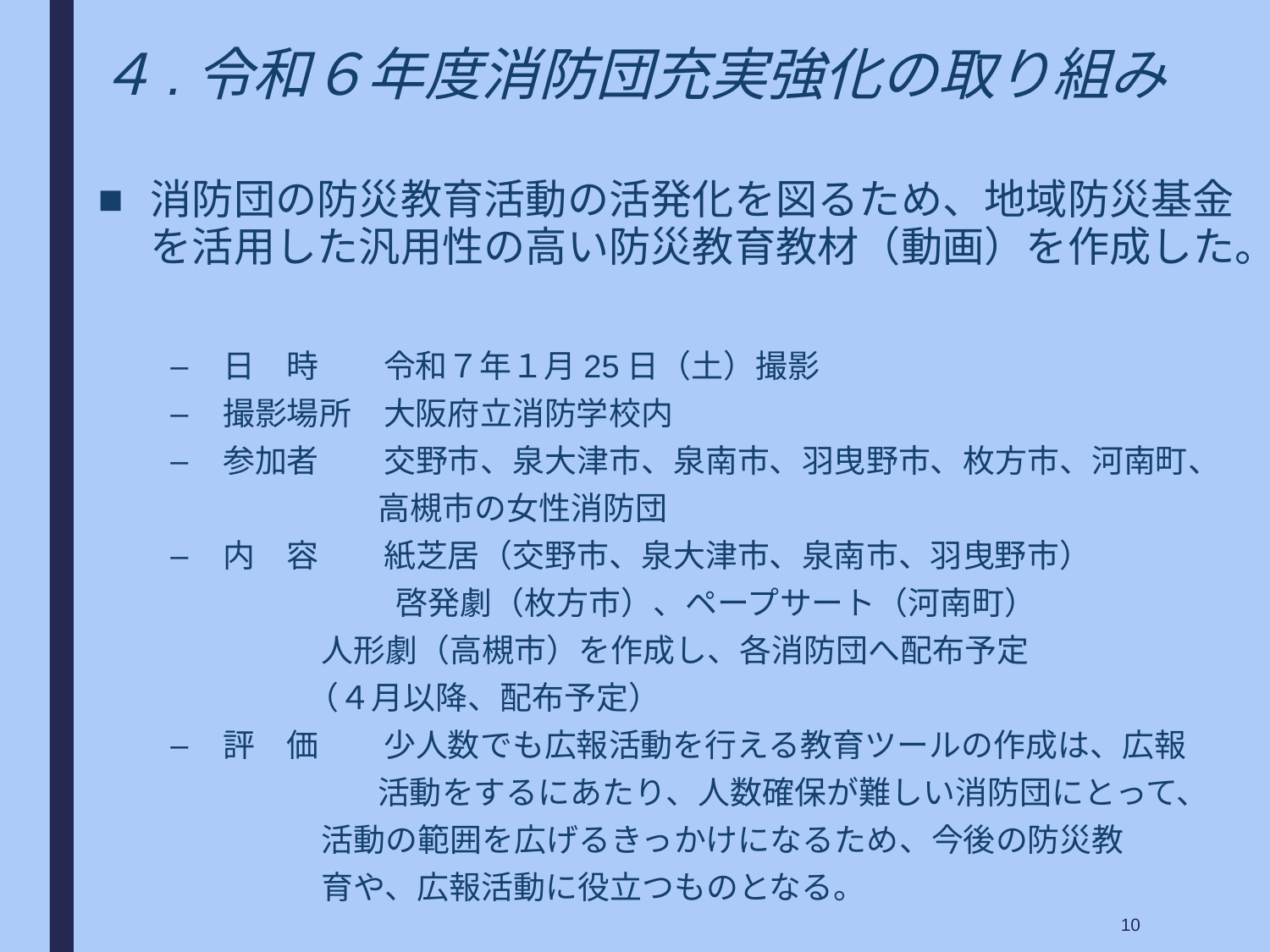

# ４.令和６年度消防団充実強化の取り組み
消防団の防災教育活動の活発化を図るため、地域防災基金を活用した汎用性の高い防災教育教材（動画）を作成した。

日　時　　令和７年１月25日（土）撮影
撮影場所　大阪府立消防学校内
参加者　　交野市、泉大津市、泉南市、羽曳野市、枚方市、河南町、
　　　　　　  高槻市の女性消防団
内　容　　紙芝居（交野市、泉大津市、泉南市、羽曳野市）
　　　　　　　啓発劇（枚方市）、ペープサート（河南町）
                    人形劇（高槻市）を作成し、各消防団へ配布予定
                  （４月以降、配布予定）
評　価　　少人数でも広報活動を行える教育ツールの作成は、広報
　　　  　　　活動をするにあたり、人数確保が難しい消防団にとって、
                    活動の範囲を広げるきっかけになるため、今後の防災教
                    育や、広報活動に役立つものとなる。

10